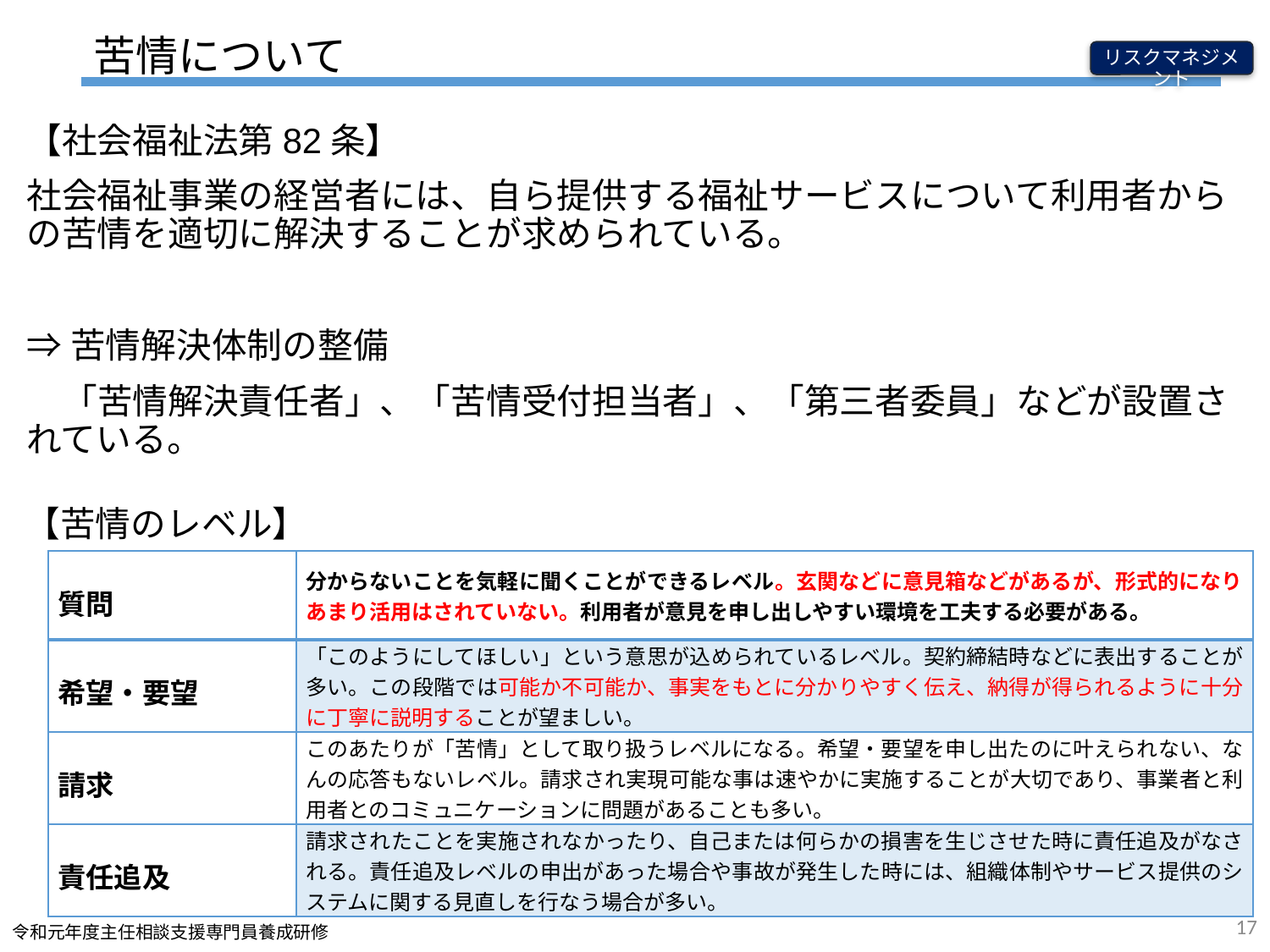

苦情について
リスクマネジメント
【社会福祉法第82条】
社会福祉事業の経営者には、自ら提供する福祉サービスについて利用者からの苦情を適切に解決することが求められている。

⇒苦情解決体制の整備
　「苦情解決責任者」、「苦情受付担当者」、「第三者委員」などが設置されている。

【苦情のレベル】
| 質問 | 分からないことを気軽に聞くことができるレベル。玄関などに意見箱などがあるが、形式的になりあまり活用はされていない。利用者が意見を申し出しやすい環境を工夫する必要がある。 |
| --- | --- |
| 希望・要望 | 「このようにしてほしい」という意思が込められているレベル。契約締結時などに表出することが多い。この段階では可能か不可能か、事実をもとに分かりやすく伝え、納得が得られるように十分に丁寧に説明することが望ましい。 |
| 請求 | このあたりが「苦情」として取り扱うレベルになる。希望・要望を申し出たのに叶えられない、なんの応答もないレベル。請求され実現可能な事は速やかに実施することが大切であり、事業者と利用者とのコミュニケーションに問題があることも多い。 |
| 責任追及 | 請求されたことを実施されなかったり、自己または何らかの損害を生じさせた時に責任追及がなされる。責任追及レベルの申出があった場合や事故が発生した時には、組織体制やサービス提供のシステムに関する見直しを行なう場合が多い。 |

17
令和元年度主任相談支援専門員養成研修